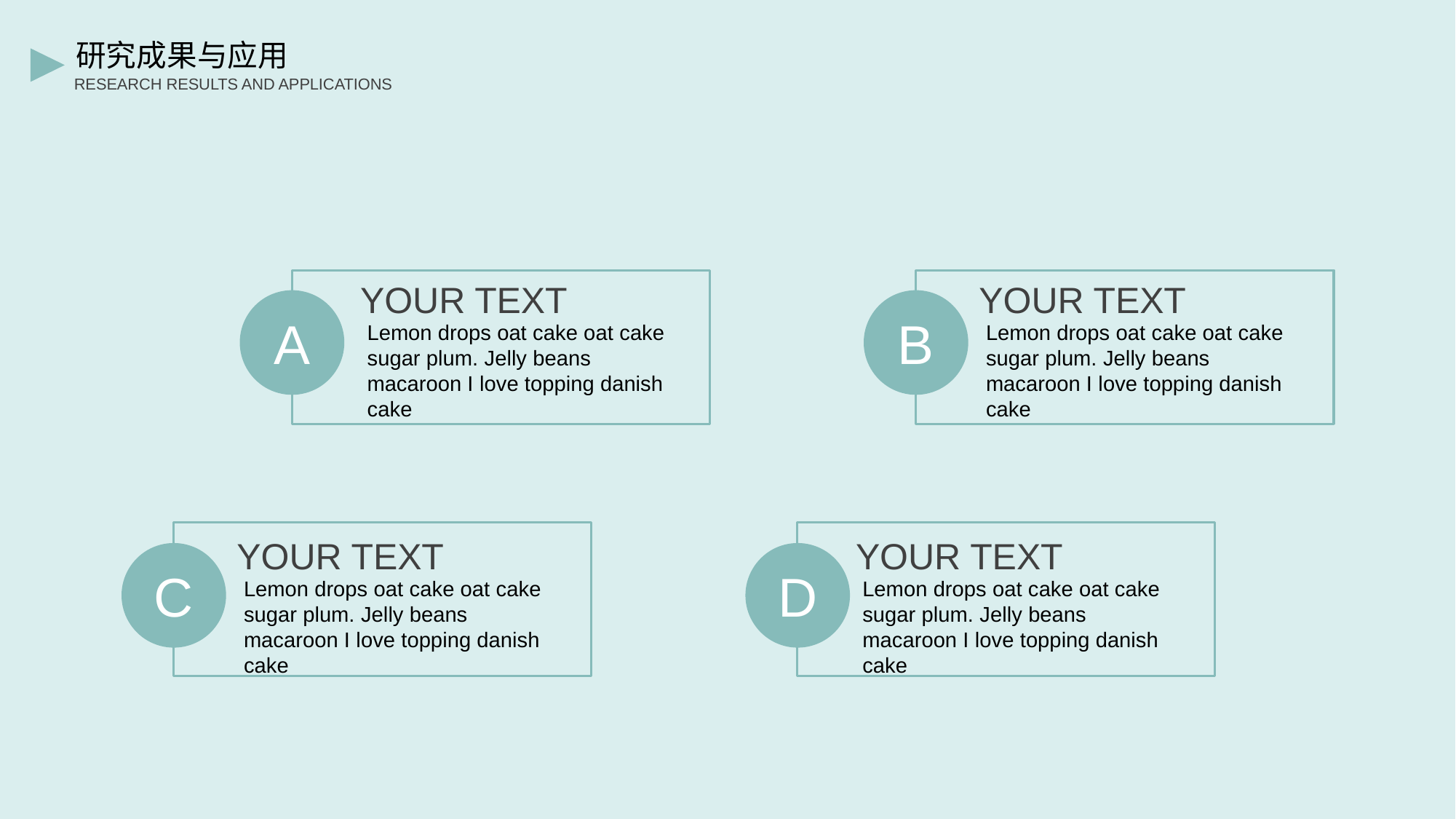

研究成果与应用
RESEARCH RESULTS AND APPLICATIONS

A
B

C
D
YOUR TEXT
YOUR TEXT
Lemon drops oat cake oat cake sugar plum. Jelly beans macaroon I love topping danish cake
Lemon drops oat cake oat cake sugar plum. Jelly beans macaroon I love topping danish cake
YOUR TEXT
YOUR TEXT
Lemon drops oat cake oat cake sugar plum. Jelly beans macaroon I love topping danish cake
Lemon drops oat cake oat cake sugar plum. Jelly beans macaroon I love topping danish cake